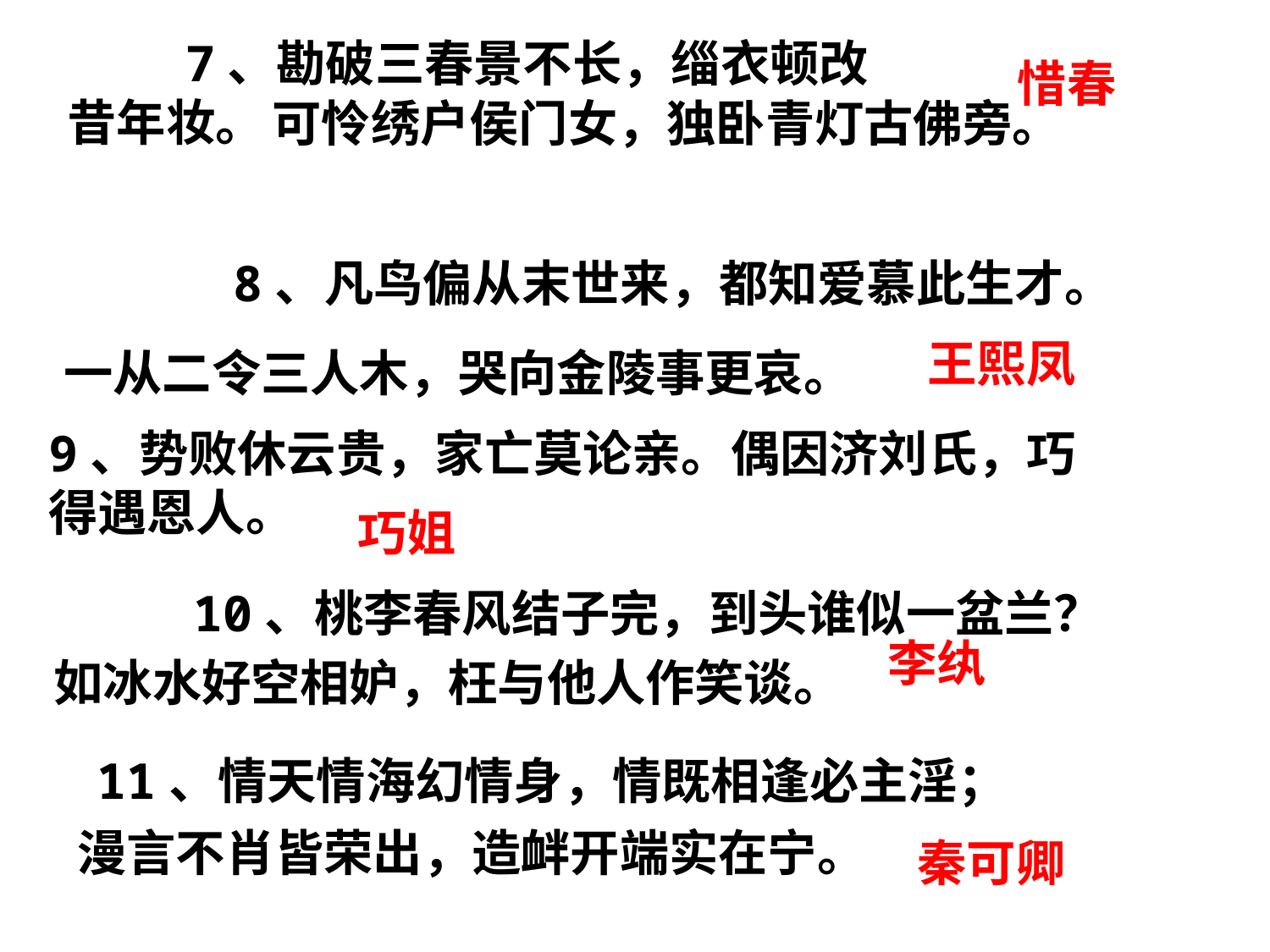

7、勘破三春景不长，缁衣顿改昔年妆。
惜春
可怜绣户侯门女，独卧青灯古佛旁。
8、凡鸟偏从末世来，都知爱慕此生才。
王熙凤
一从二令三人木，哭向金陵事更哀。
9、势败休云贵，家亡莫论亲。偶因济刘氏，巧得遇恩人。
巧姐
10、桃李春风结子完，到头谁似一盆兰？
李纨
如冰水好空相妒，枉与他人作笑谈。
11、情天情海幻情身，情既相逢必主淫；
漫言不肖皆荣出，造衅开端实在宁。
秦可卿